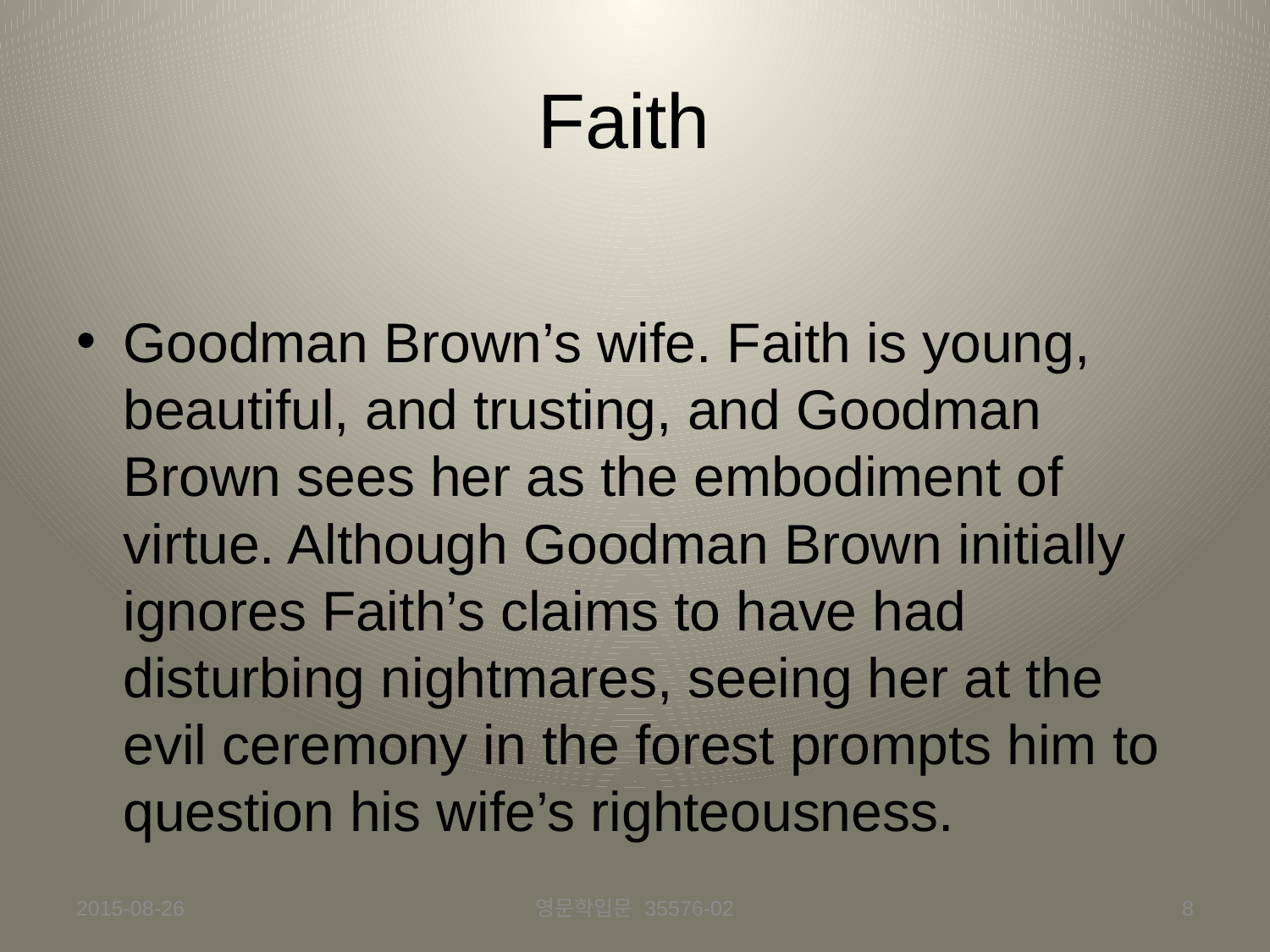

# Faith

Goodman Brown’s wife. Faith is young, beautiful, and trusting, and Goodman Brown sees her as the embodiment of virtue. Although Goodman Brown initially ignores Faith’s claims to have had disturbing nightmares, seeing her at the evil ceremony in the forest prompts him to question his wife’s righteousness.
2015-08-26
영문학입문 35576-02
8